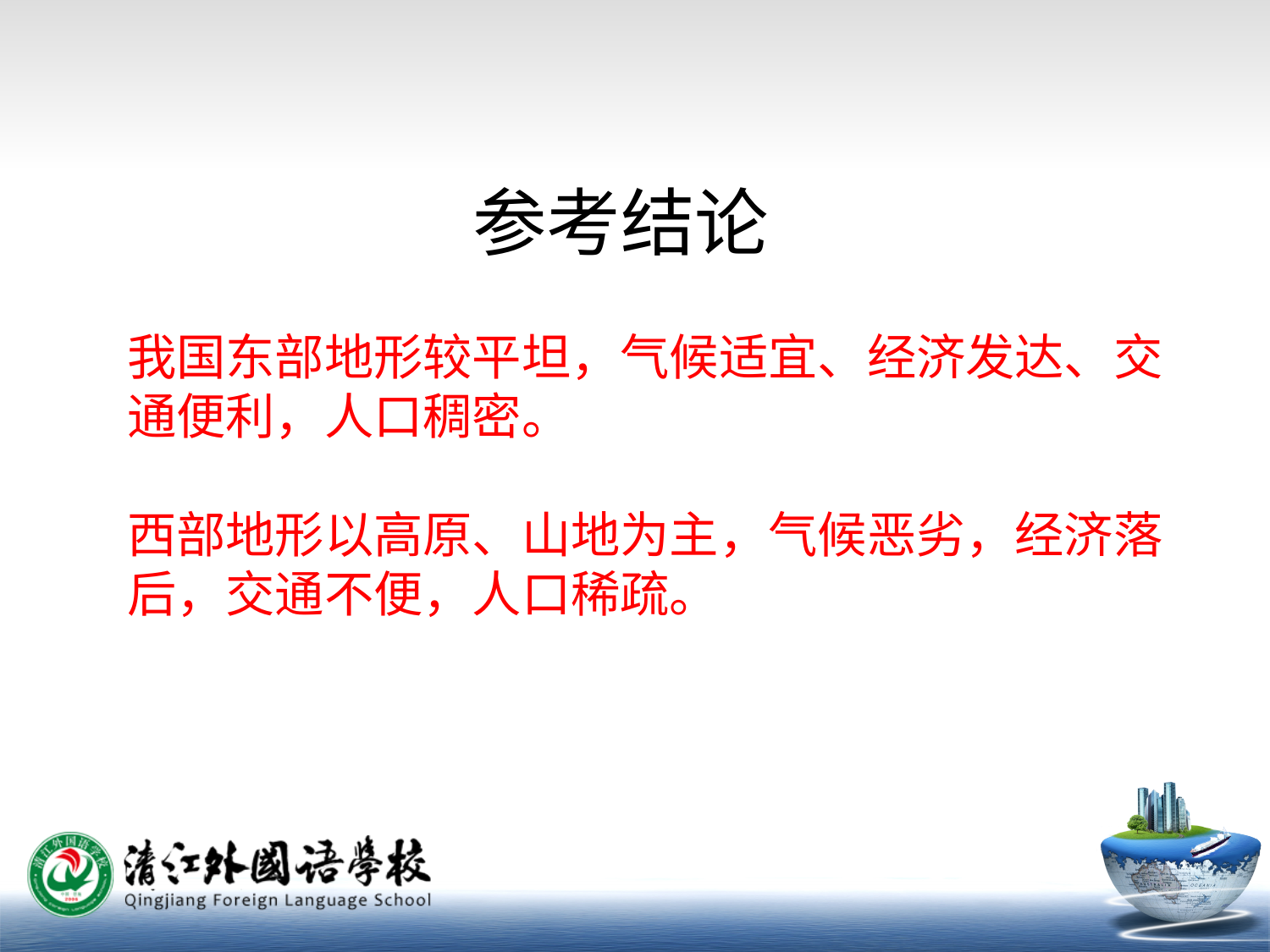

# 参考结论
我国东部地形较平坦，气候适宜、经济发达、交通便利，人口稠密。

西部地形以高原、山地为主，气候恶劣，经济落后，交通不便，人口稀疏。